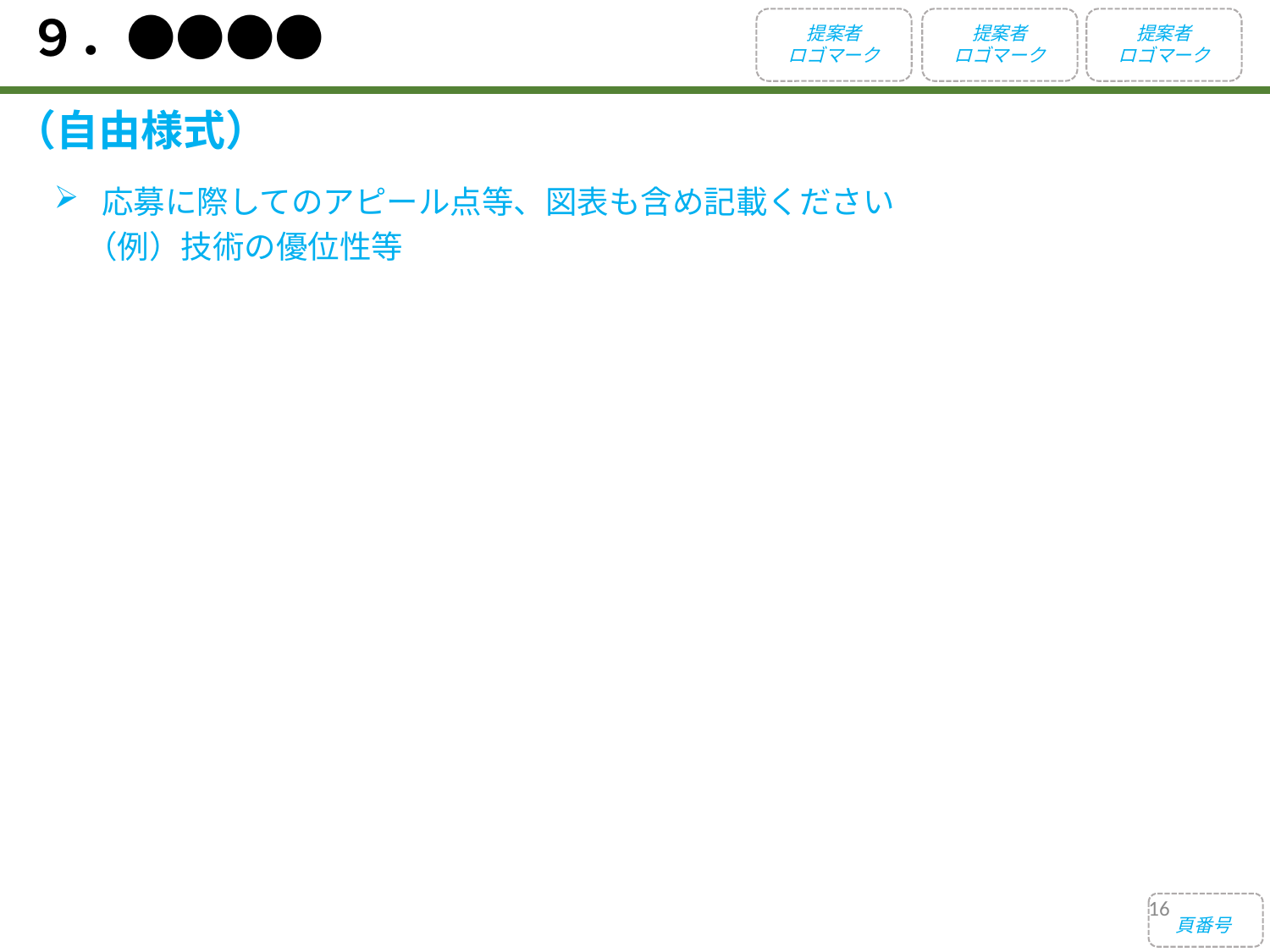

９．●●●●

提案者
ロゴマーク
提案者
ロゴマーク
提案者
ロゴマーク
（自由様式）
応募に際してのアピール点等、図表も含め記載ください
　（例）技術の優位性等
16

頁番号